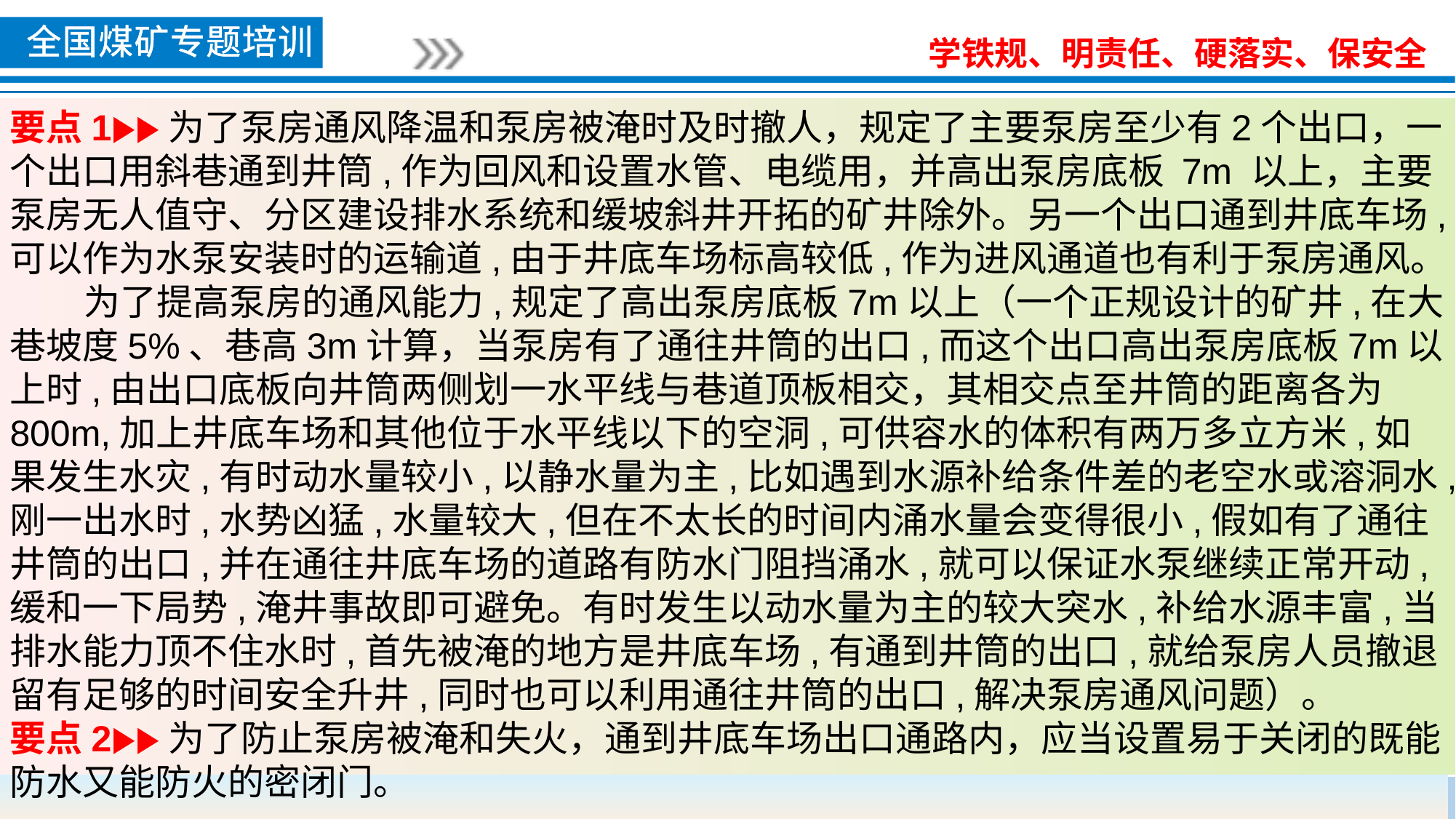

要点1▶▶为了泵房通风降温和泵房被淹时及时撤人，规定了主要泵房至少有2个出口，一个出口用斜巷通到井筒,作为回风和设置水管、电缆用，并高出泵房底板 7m 以上，主要泵房无人值守、分区建设排水系统和缓坡斜井开拓的矿井除外。另一个出口通到井底车场,可以作为水泵安装时的运输道,由于井底车场标高较低,作为进风通道也有利于泵房通风。
        为了提高泵房的通风能力,规定了高出泵房底板7m以上（一个正规设计的矿井,在大巷坡度5%、巷高3m计算，当泵房有了通往井筒的出口,而这个出口高出泵房底板7m以上时,由出口底板向井筒两侧划一水平线与巷道顶板相交，其相交点至井筒的距离各为800m,加上井底车场和其他位于水平线以下的空洞,可供容水的体积有两万多立方米,如果发生水灾,有时动水量较小,以静水量为主,比如遇到水源补给条件差的老空水或溶洞水,刚一出水时,水势凶猛,水量较大,但在不太长的时间内涌水量会变得很小,假如有了通往井筒的出口,并在通往井底车场的道路有防水门阻挡涌水,就可以保证水泵继续正常开动,缓和一下局势,淹井事故即可避免。有时发生以动水量为主的较大突水,补给水源丰富,当排水能力顶不住水时,首先被淹的地方是井底车场,有通到井筒的出口,就给泵房人员撤退留有足够的时间安全升井,同时也可以利用通往井筒的出口,解决泵房通风问题）。
要点2▶▶为了防止泵房被淹和失火，通到井底车场出口通路内，应当设置易于关闭的既能防水又能防火的密闭门。